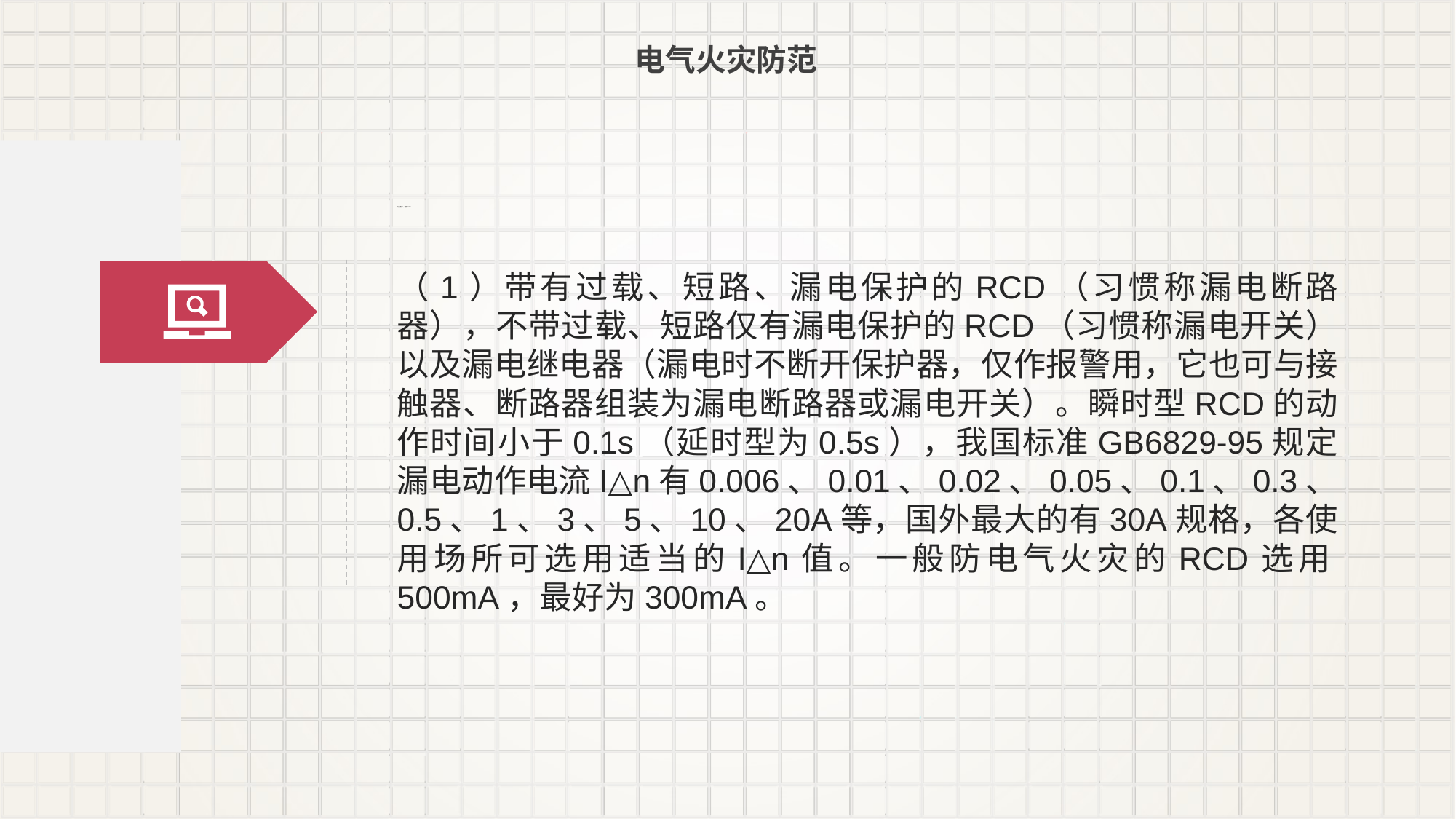

电气火灾防范

大量推广、使用RCD

（1）带有过载、短路、漏电保护的RCD（习惯称漏电断路器），不带过载、短路仅有漏电保护的RCD（习惯称漏电开关）以及漏电继电器（漏电时不断开保护器，仅作报警用，它也可与接触器、断路器组装为漏电断路器或漏电开关）。瞬时型RCD的动作时间小于0.1s（延时型为0.5s），我国标准GB6829-95规定漏电动作电流I△n有0.006、0.01、0.02、0.05、0.1、0.3、0.5、1、3、5、10、20A等，国外最大的有30A规格，各使用场所可选用适当的I△n值。一般防电气火灾的RCD选用500mA，最好为300mA。